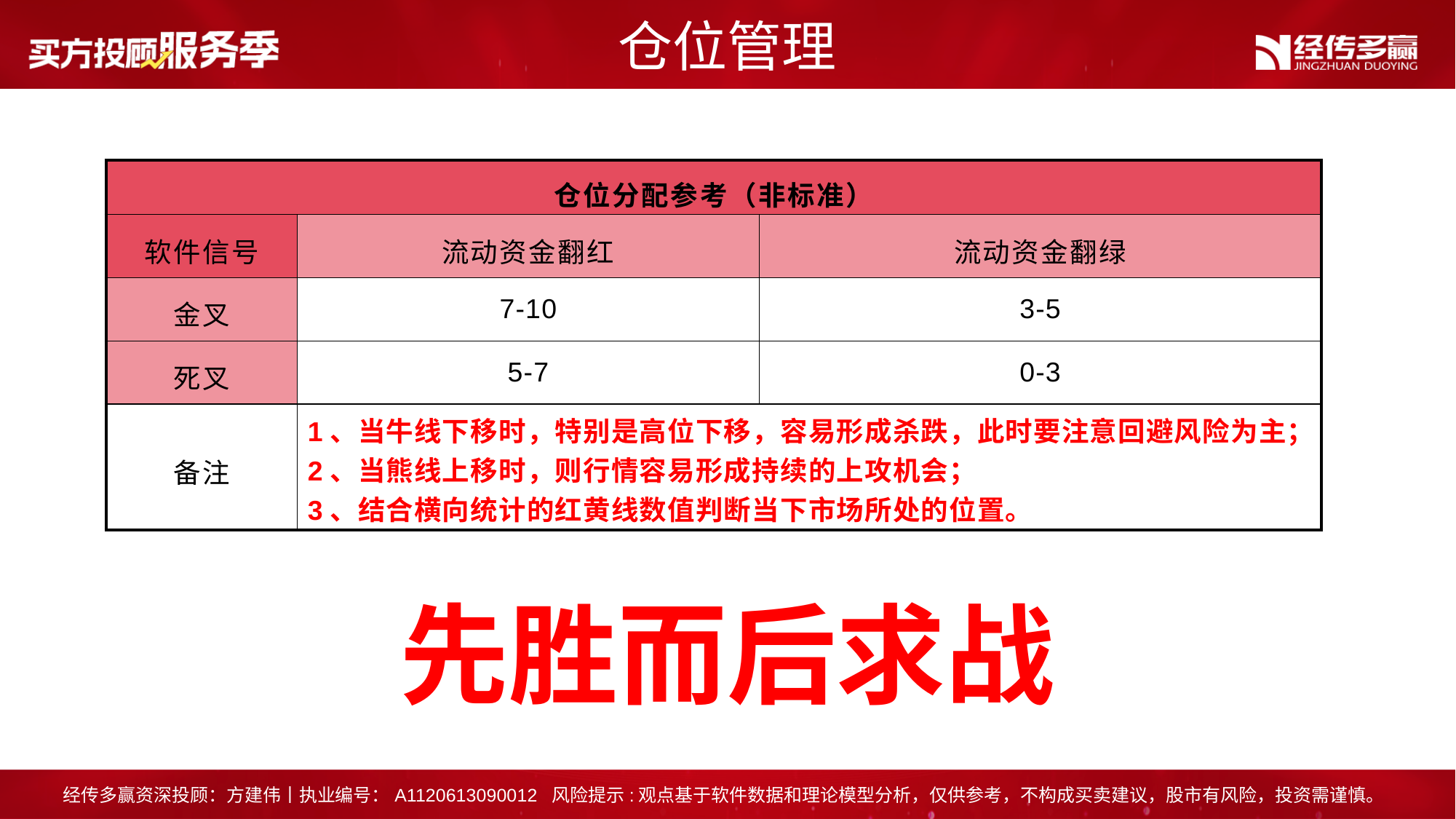

仓位管理
| 仓位分配参考（非标准） |  |  |
| --- | --- | --- |
| 软件信号 | 流动资金翻红 | 流动资金翻绿 |
| 金叉 | 7-10 | 3-5 |
| 死叉 | 5-7 | 0-3 |
| 备注 | 1、当牛线下移时，特别是高位下移，容易形成杀跌，此时要注意回避风险为主； 2、当熊线上移时，则行情容易形成持续的上攻机会； 3、结合横向统计的红黄线数值判断当下市场所处的位置。 |  |
先胜而后求战